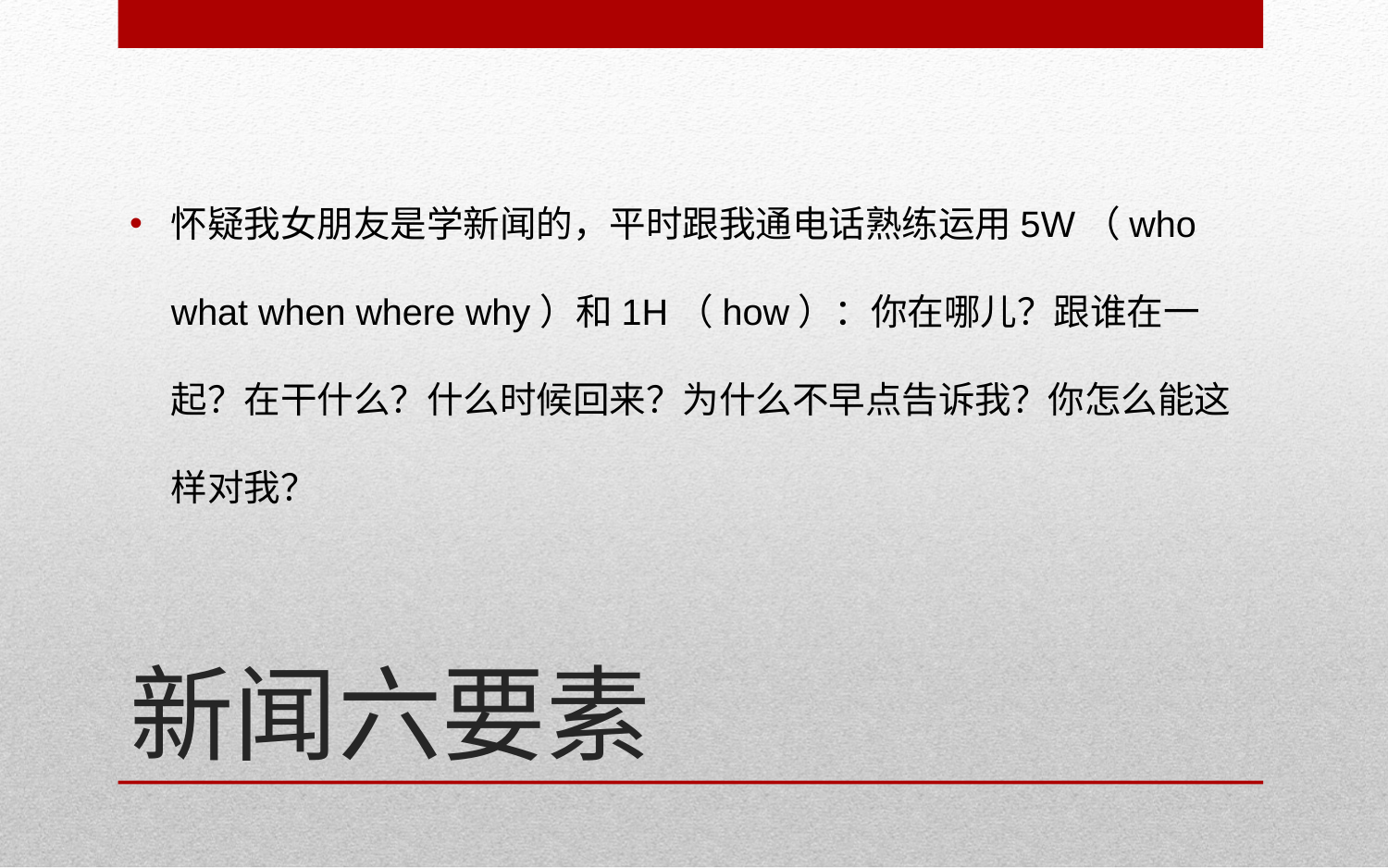

怀疑我女朋友是学新闻的，平时跟我通电话熟练运用5W（who what when where why）和1H（how）：你在哪儿？跟谁在一起？在干什么？什么时候回来？为什么不早点告诉我？你怎么能这样对我？
# 新闻六要素